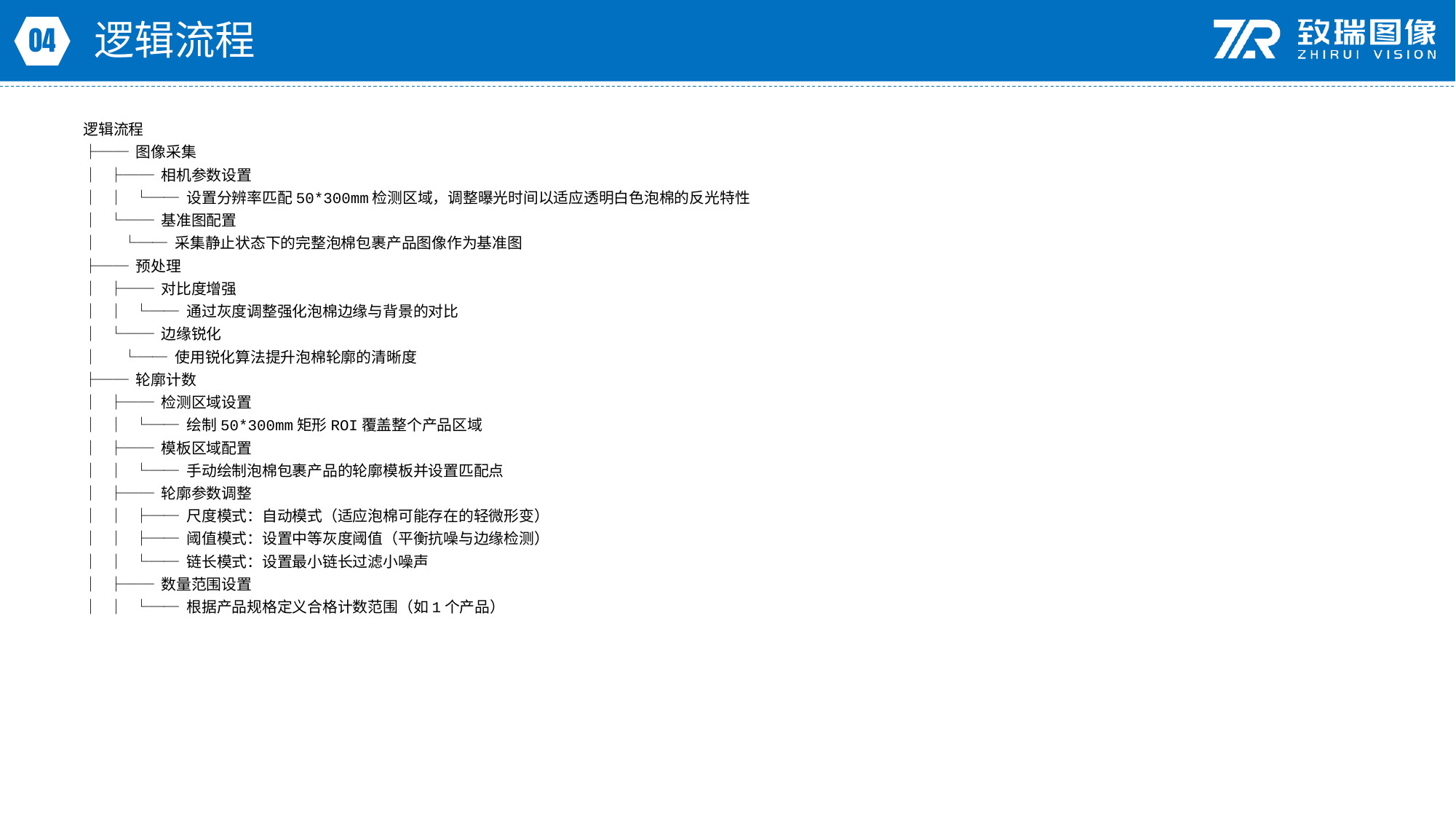

逻辑流程
04

逻辑流程
├── 图像采集
│   ├── 相机参数设置
│   │   └── 设置分辨率匹配50*300mm检测区域，调整曝光时间以适应透明白色泡棉的反光特性
│   └── 基准图配置
│       └── 采集静止状态下的完整泡棉包裹产品图像作为基准图
├── 预处理
│   ├── 对比度增强
│   │   └── 通过灰度调整强化泡棉边缘与背景的对比
│   └── 边缘锐化
│       └── 使用锐化算法提升泡棉轮廓的清晰度
├── 轮廓计数
│   ├── 检测区域设置
│   │   └── 绘制50*300mm矩形ROI覆盖整个产品区域
│   ├── 模板区域配置
│   │   └── 手动绘制泡棉包裹产品的轮廓模板并设置匹配点
│   ├── 轮廓参数调整
│   │   ├── 尺度模式：自动模式（适应泡棉可能存在的轻微形变）
│   │   ├── 阈值模式：设置中等灰度阈值（平衡抗噪与边缘检测）
│   │   └── 链长模式：设置最小链长过滤小噪声
│   ├── 数量范围设置
│   │   └── 根据产品规格定义合格计数范围（如1个产品）